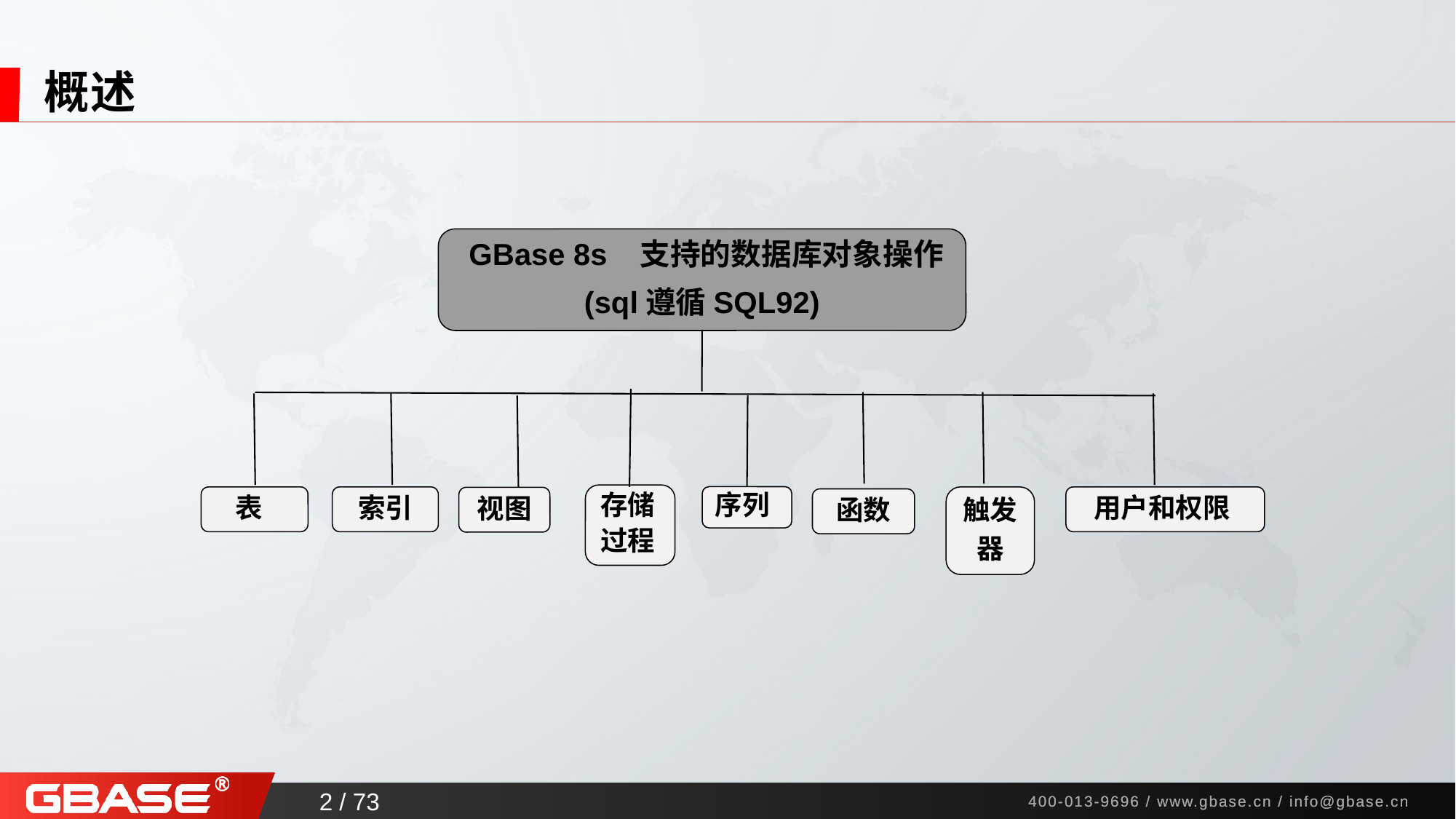

# 概述
 GBase 8s   支持的数据库对象操作
(sql遵循SQL92)
存储
过程
序列
表
索引
用户和权限
触发
器
视图
函数